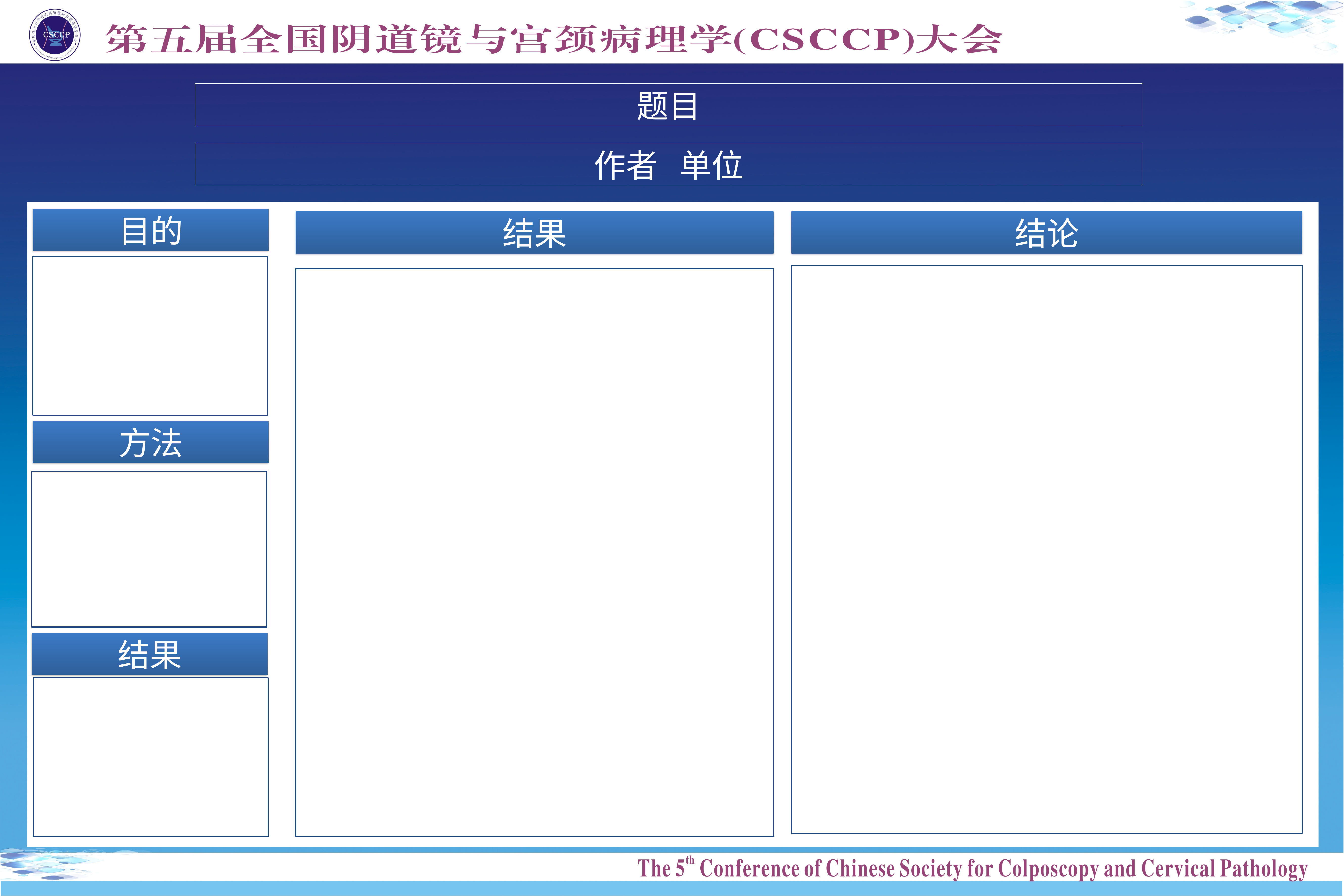

题目
作者   单位
目的
结果
结论

方法

结果